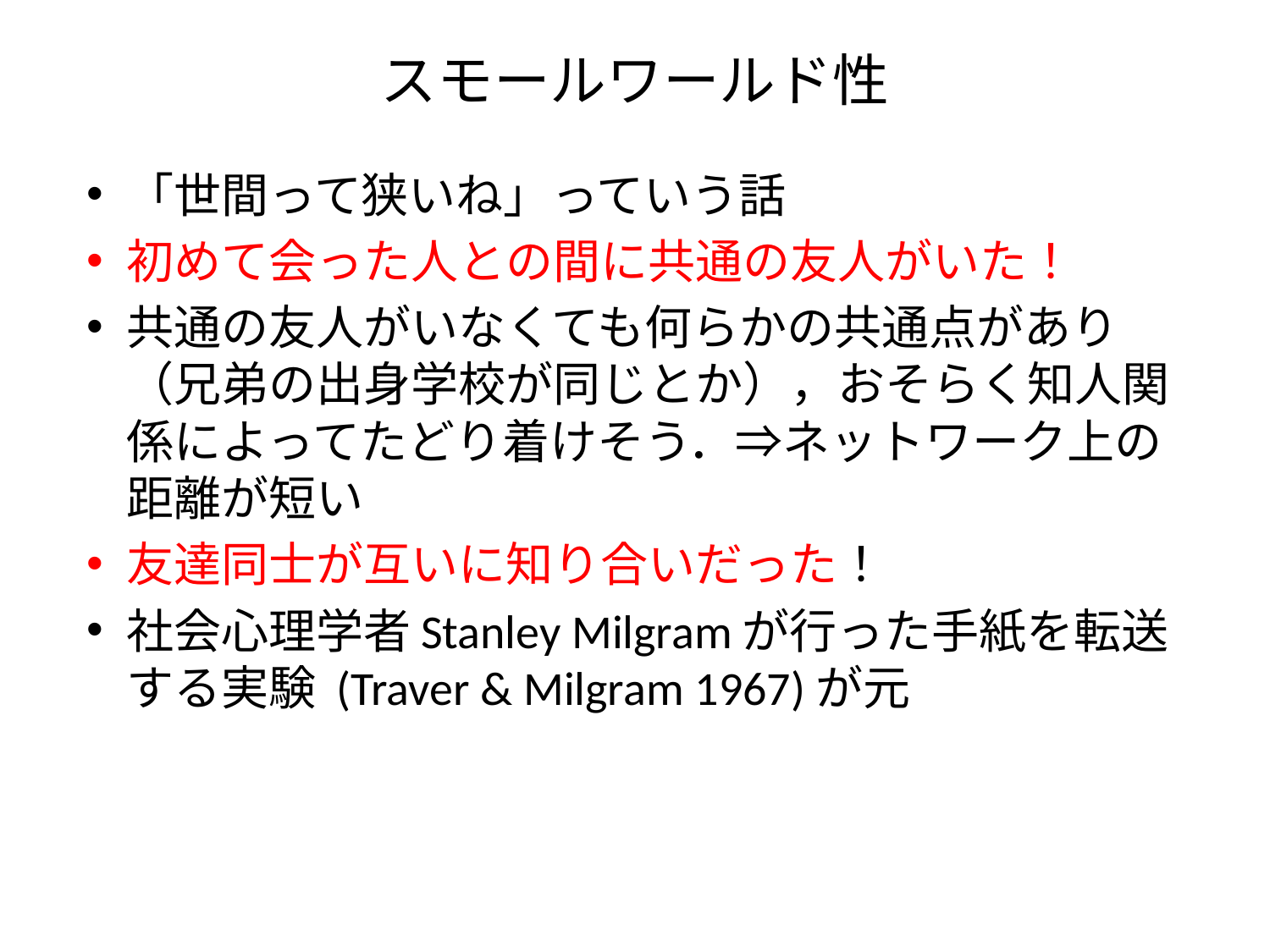

# スモールワールド性
「世間って狭いね」っていう話
初めて会った人との間に共通の友人がいた！
共通の友人がいなくても何らかの共通点があり（兄弟の出身学校が同じとか），おそらく知人関係によってたどり着けそう．⇒ネットワーク上の距離が短い
友達同士が互いに知り合いだった！
社会心理学者Stanley Milgramが行った手紙を転送する実験 (Traver & Milgram 1967)が元